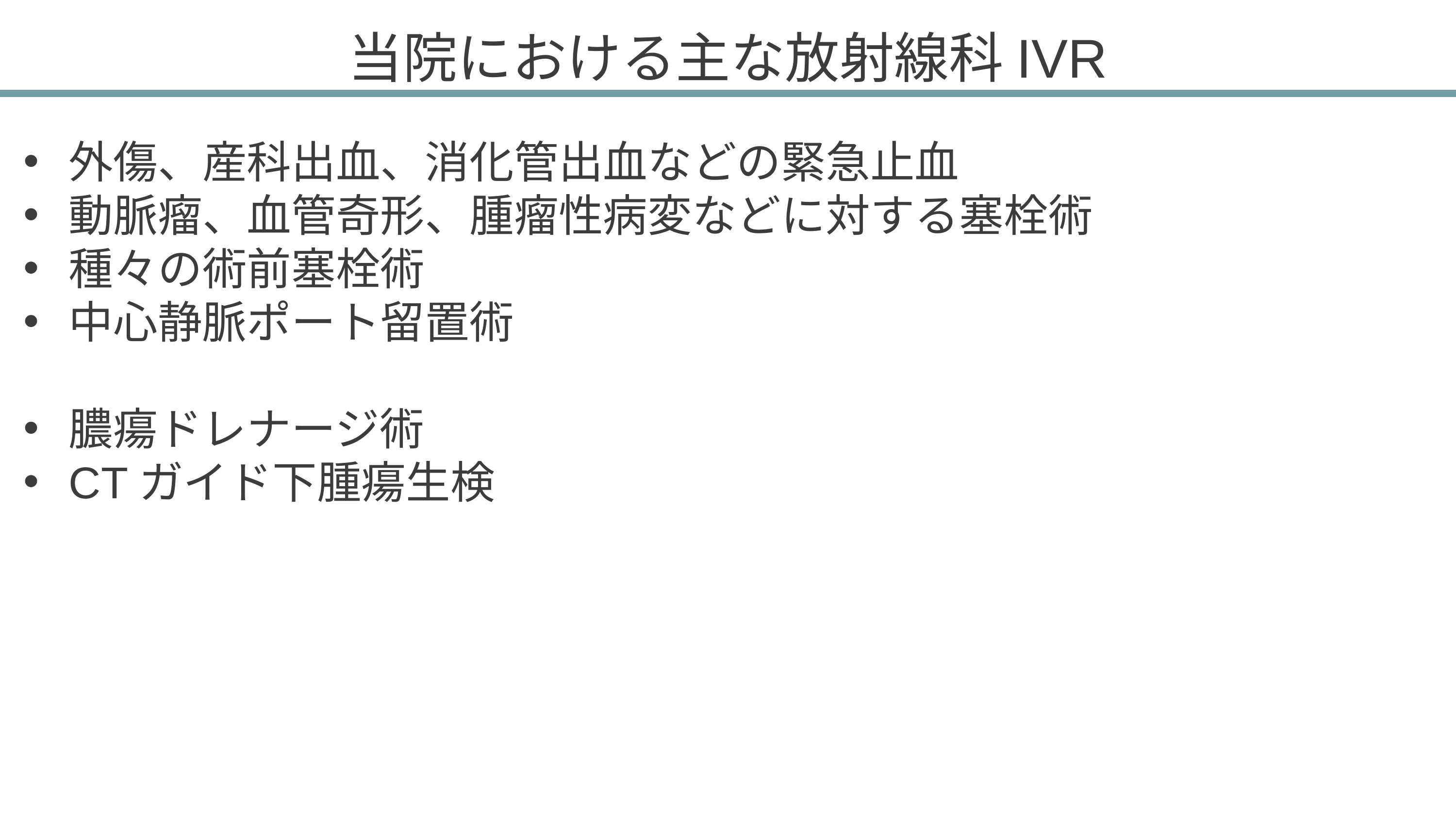

# 当院における主な放射線科IVR
外傷、産科出血、消化管出血などの緊急止血
動脈瘤、血管奇形、腫瘤性病変などに対する塞栓術
種々の術前塞栓術
中心静脈ポート留置術

膿瘍ドレナージ術
CTガイド下腫瘍生検